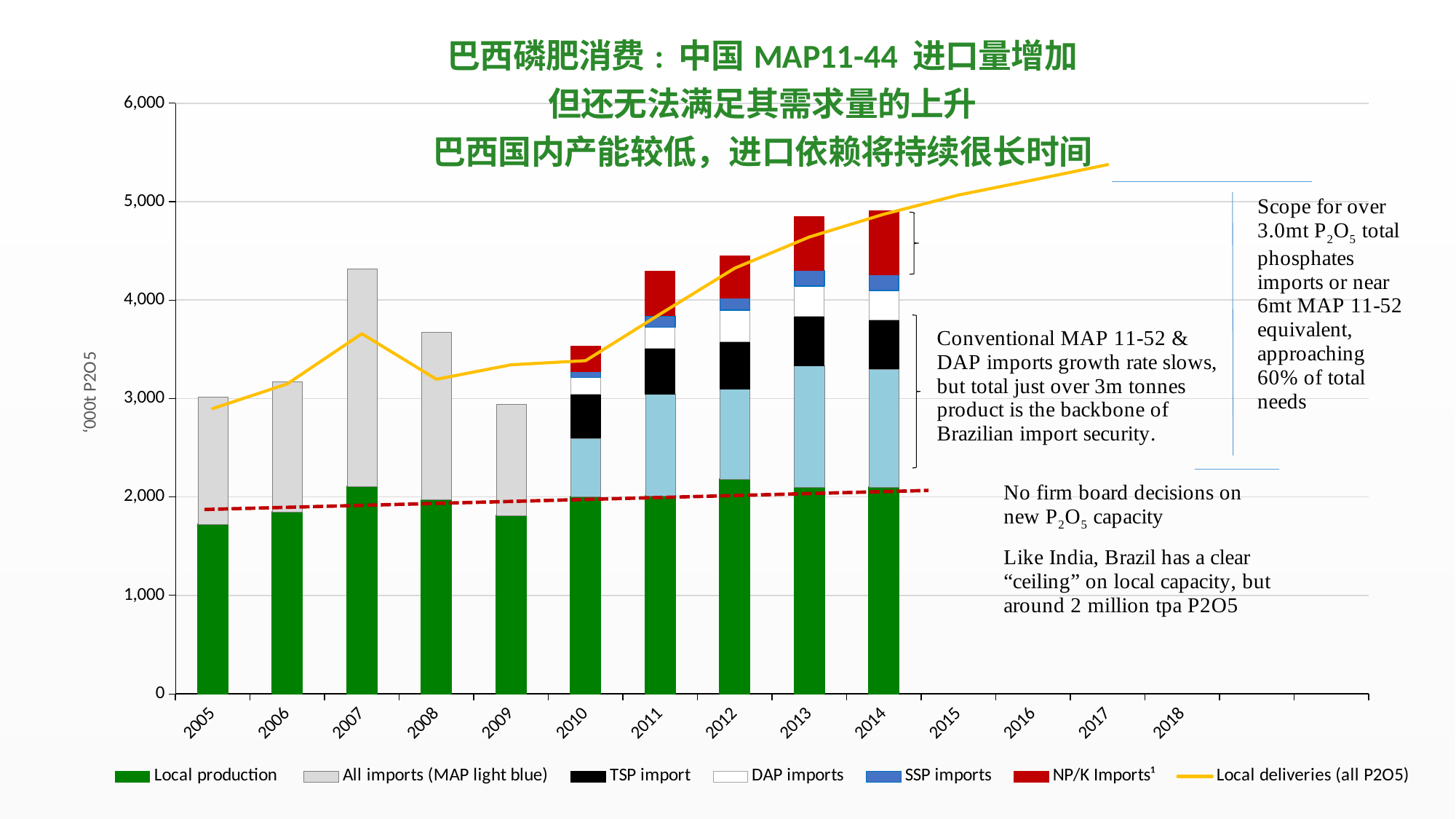

### Chart: 巴西磷肥消费: 中国MAP11-44 进口量增加
但还无法满足其需求量的上升

巴西国内产能较低，进口依赖将持续很长时间

| Category | Local production  | All imports (MAP light blue) | TSP import | DAP imports | SSP imports | NP/K Imports¹ | Local deliveries (all P2O5) |
|---|---|---|---|---|---|---|---|
| 2005 | 1722.0 | 1297.0 | None | None | None | None | 2898.0 |
| 2006 | 1847.0 | 1326.0 | None | None | None | None | 3149.0 |
| 2007 | 2107.0 | 2208.0 | None | None | None | None | 3659.0 |
| 2008 | 1970.0 | 1703.0 | None | None | None | None | 3196.0 |
| 2009 | 1813.0 | 1127.0 | None | None | None | None | 3343.0 |
| 2010 | 2004.0 | 594.0 | 447.0 | 170.0 | 57.0 | 261.0 | 3385.0 |
| 2011 | 2011.0 | 1035.0 | 465.0 | 215.0 | 115.0 | 456.0 | 3859.0 |
| 2012 | 2179.0 | 917.0 | 481.0 | 322.0 | 121.0 | 428.0 | 4325.0 |
| 2013 | 2100.0 | 1232.0 | 504.0 | 308.0 | 156.0 | 545.0 | 4641.0 |
| 2014 | 2100.0 | 1200.0 | 500.0 | 300.0 | 156.0 | 650.0 | 4873.05 |
| 2015 | 2100.0 | None | None | None | None | None | 5067.972000000001 |
| 2016 | 2100.0 | None | None | None | None | None | 5220.011160000003 |
| 2017 | 2175.0 | None | None | None | None | None | 5376.611494800003 |
| 2018 | None | None | None | None | None | None | None |
|  | None | None | None | None | None | None | None |
|  | None | None | None | None | None | None | None |